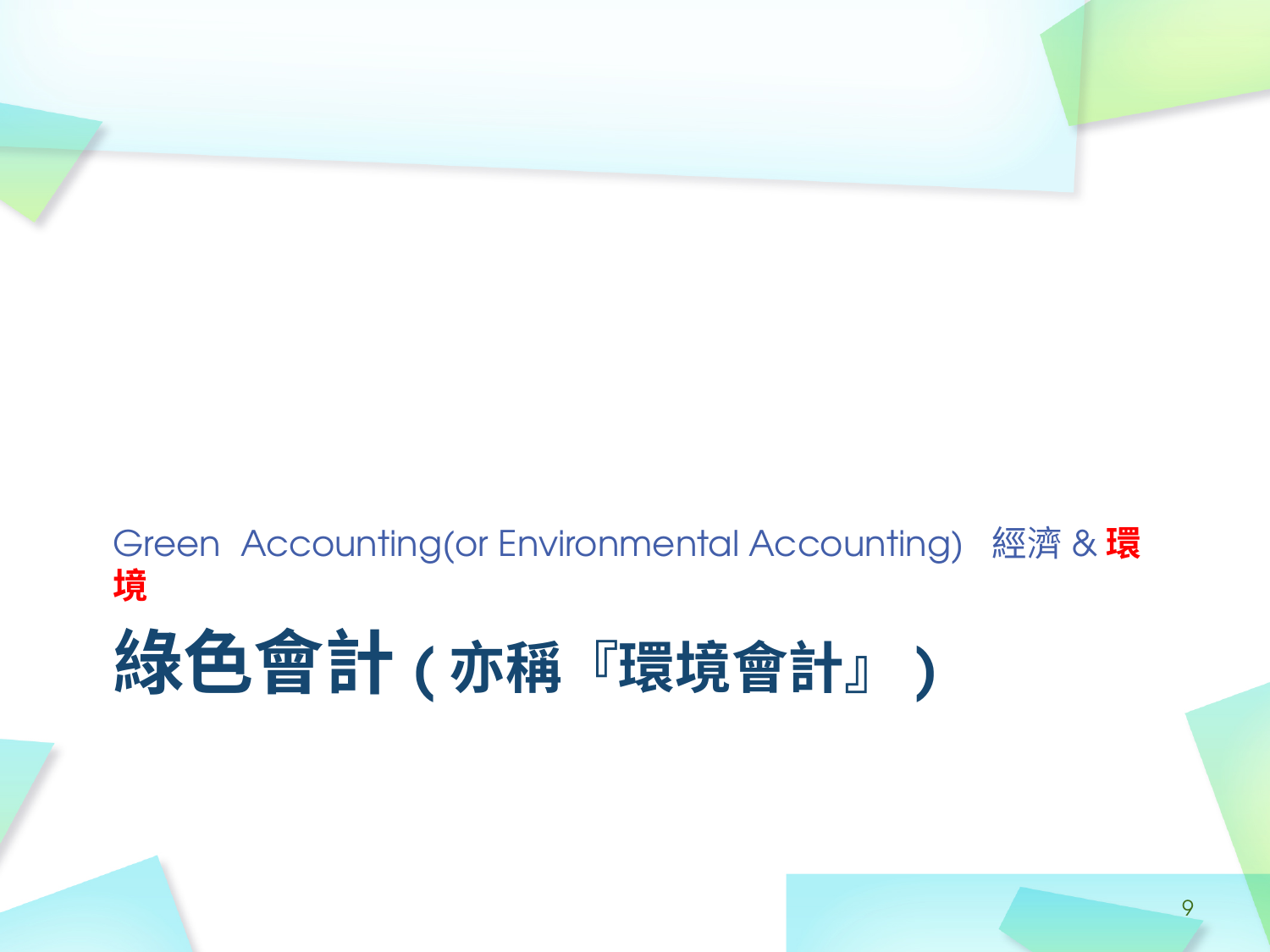

Green  Accounting(or Environmental Accounting)  經濟&環境
# 綠色會計(亦稱『環境會計』)
9